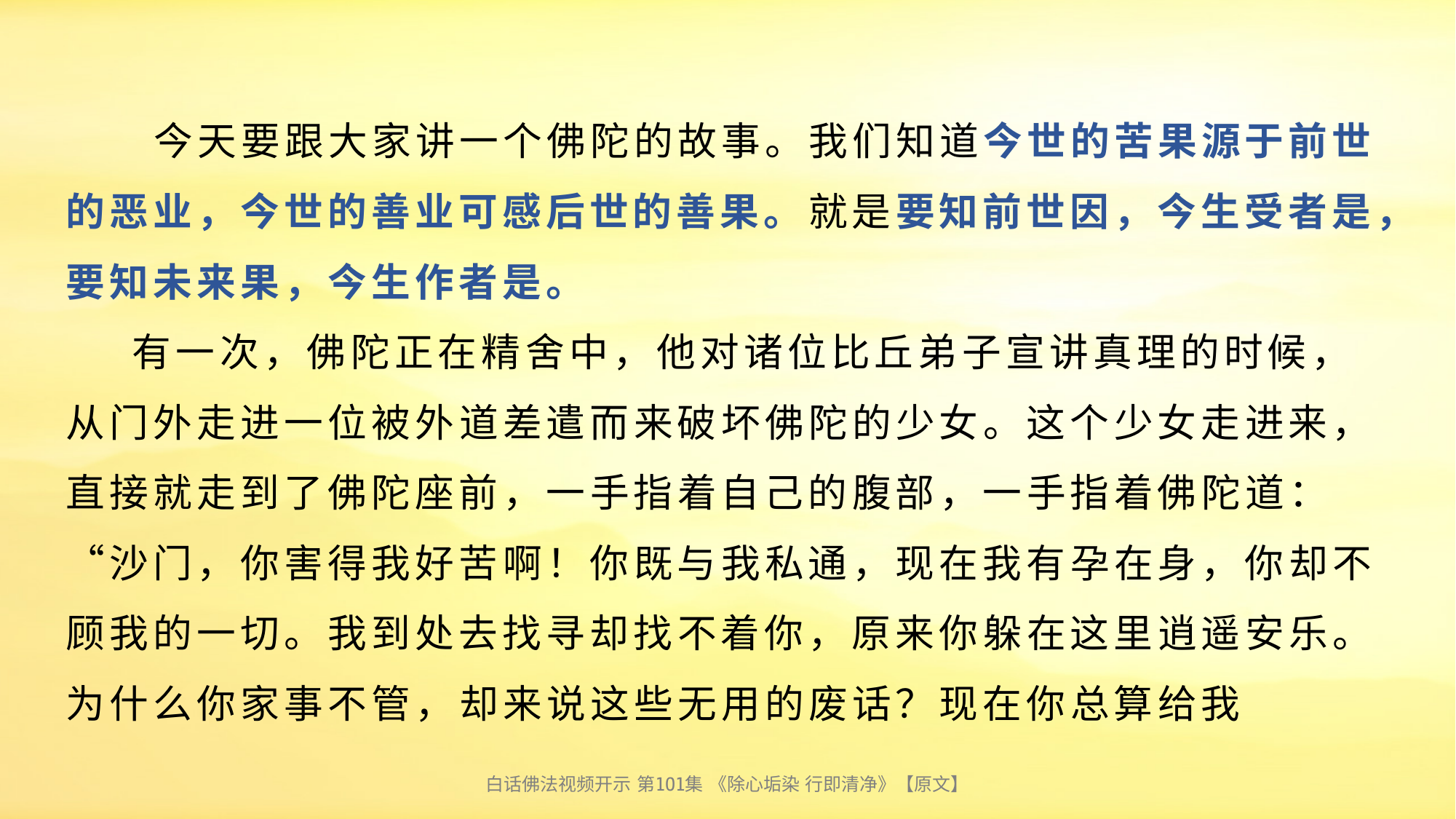

# 今天要跟大家讲一个佛陀的故事。我们知道今世的苦果源于前世的恶业，今世的善业可感后世的善果。就是要知前世因，今生受者是，要知未来果，今生作者是。 有一次，佛陀正在精舍中，他对诸位比丘弟子宣讲真理的时候，从门外走进一位被外道差遣而来破坏佛陀的少女。这个少女走进来，直接就走到了佛陀座前，一手指着自己的腹部，一手指着佛陀道：“沙门，你害得我好苦啊！你既与我私通，现在我有孕在身，你却不顾我的一切。我到处去找寻却找不着你，原来你躲在这里逍遥安乐。为什么你家事不管，却来说这些无用的废话？现在你总算给我
白话佛法视频开示 第101集 《除心垢染 行即清净》【原文】